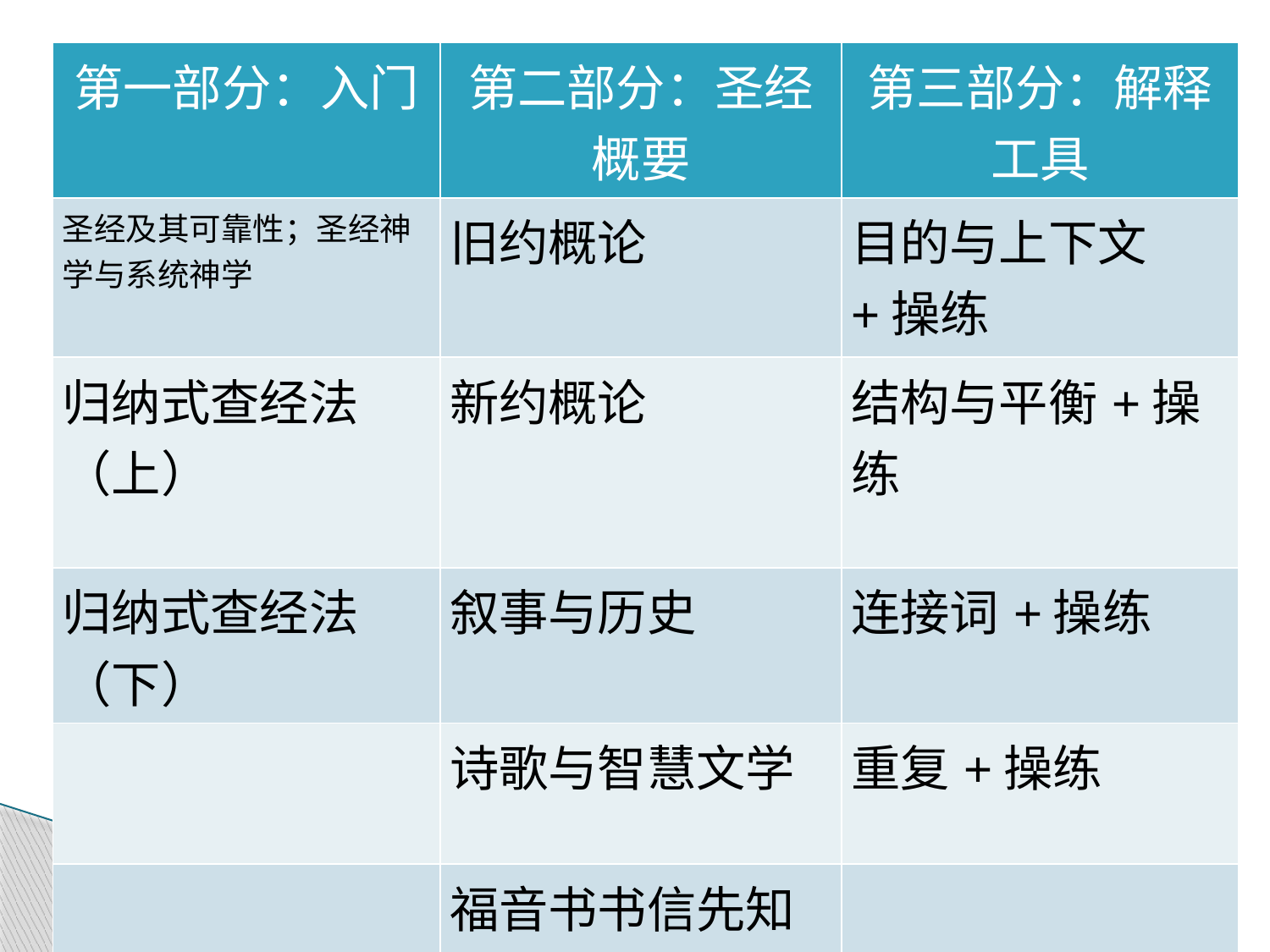

| 第一部分：入门 | 第二部分：圣经概要 | 第三部分：解释工具 |
| --- | --- | --- |
| 圣经及其可靠性；圣经神学与系统神学 | 旧约概论 | 目的与上下文+操练 |
| 归纳式查经法（上） | 新约概论 | 结构与平衡+操练 |
| 归纳式查经法（下） | 叙事与历史 | 连接词+操练 |
|  | 诗歌与智慧文学 | 重复+操练 |
|  | 福音书书信先知著作与天启文学 |  |